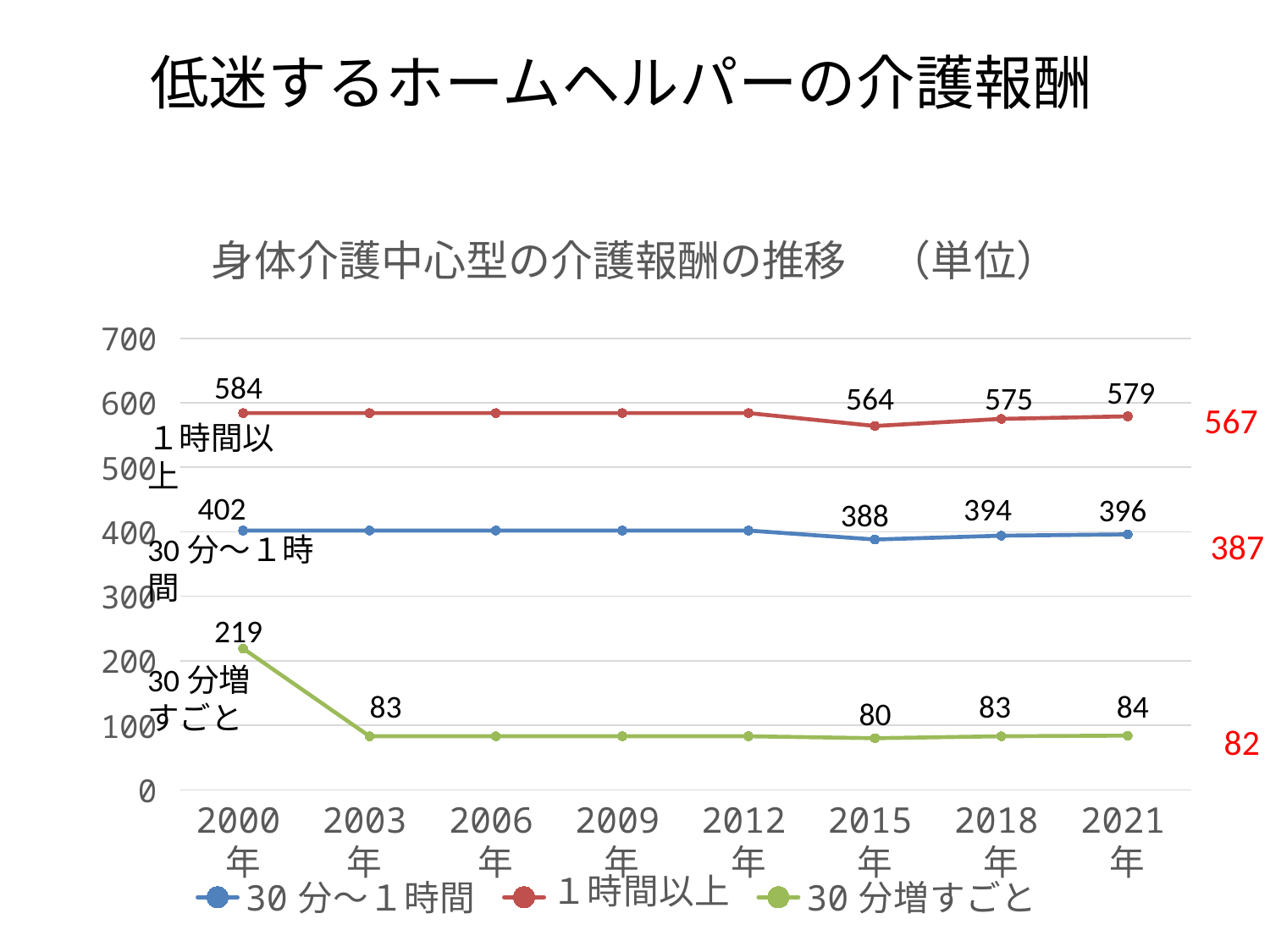

# 低迷するホームヘルパーの介護報酬

### Chart: 身体介護中心型の介護報酬の推移　（単位）

| Category | 30分～１時間 | １時間以上 | 30分増すごと |
|---|---|---|---|
| 2000年 | 402.0 | 584.0 | 219.0 |
| 2003年  | 402.0 | 584.0 | 83.0 |
| 2006年 | 402.0 | 584.0 | 83.0 |
| 2009年 | 402.0 | 584.0 | 83.0 |
| 2012年 | 402.0 | 584.0 | 83.0 |
| 2015年 | 388.0 | 564.0 | 80.0 |
| 2018年 | 394.0 | 575.0 | 83.0 |
| 2021年 | 396.0 | 579.0 | 84.0 |
584
579
564
575
567
１時間以上
402
394
396
388
387
30分～１時間
219
30分増すごと
83
83
84
80
82